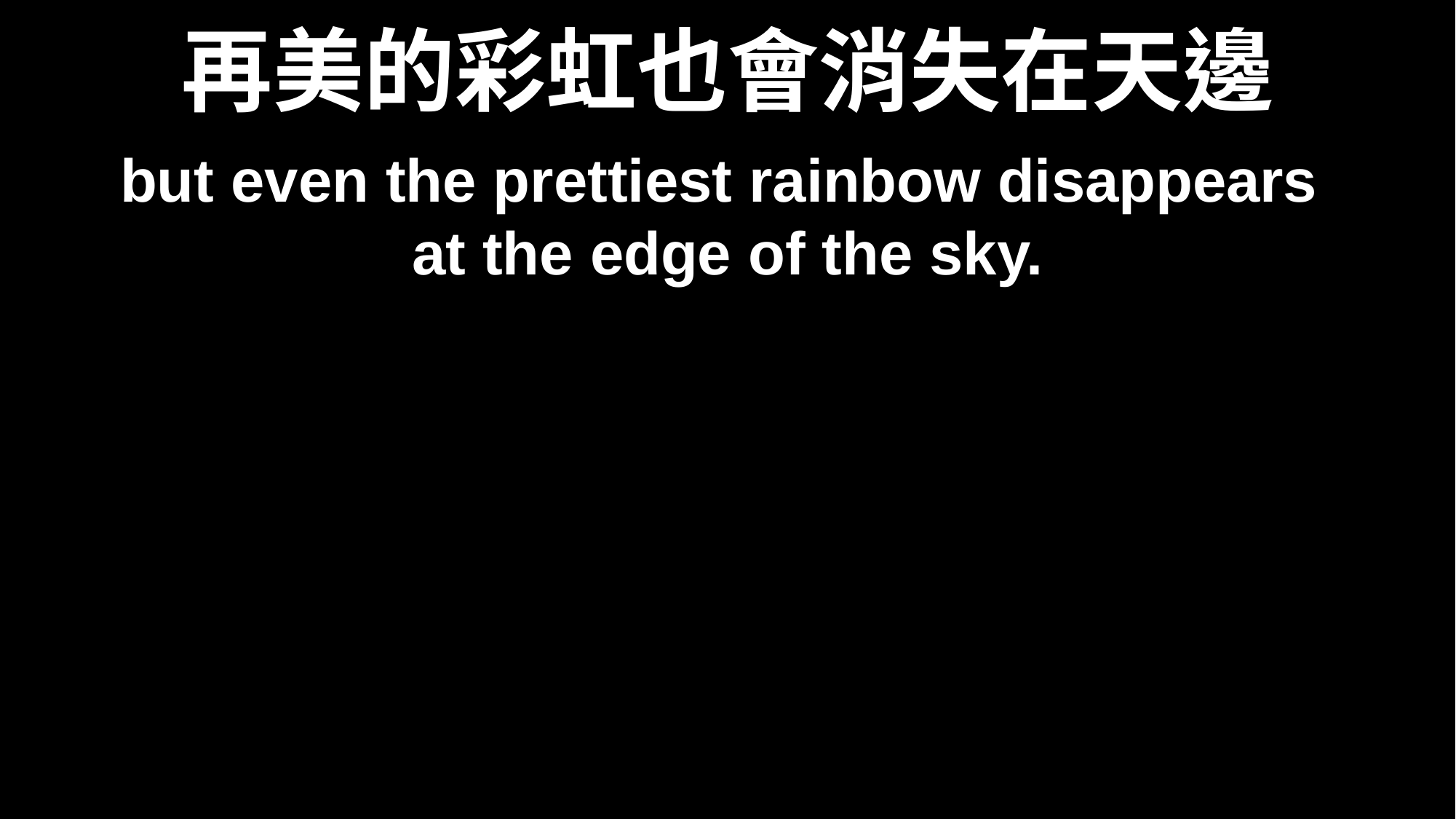

# 再美的彩虹也會消失在天邊
but even the prettiest rainbow disappears
at the edge of the sky.